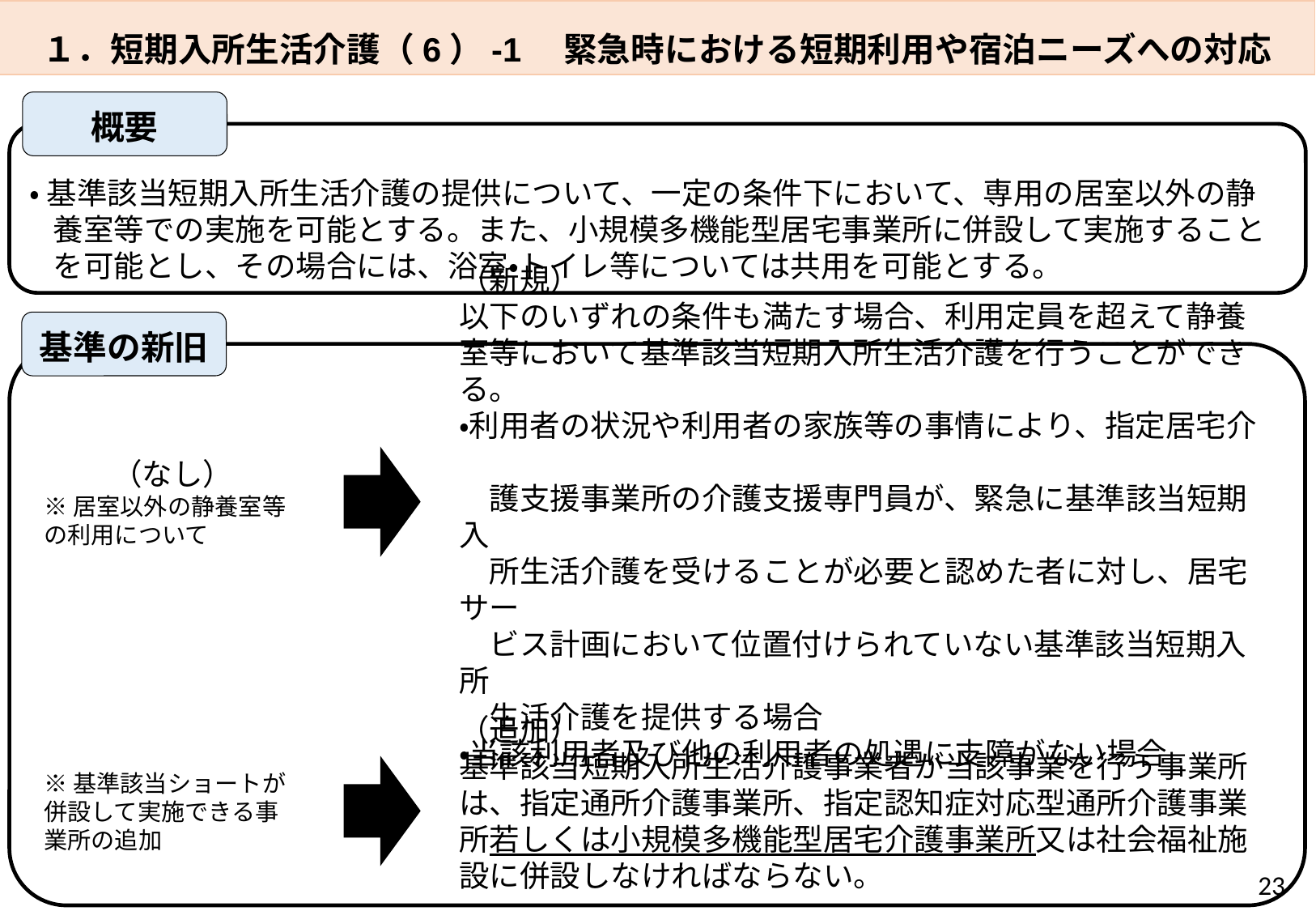

１．短期入所生活介護（6）-1　緊急時における短期利用や宿泊ニーズへの対応
概要

・ 基準該当短期入所生活介護の提供について、一定の条件下において、専用の居室以外の静養室等での実施を可能とする。また、小規模多機能型居宅事業所に併設して実施することを可能とし、その場合には、浴室・トイレ等については共用を可能とする。
基準の新旧
（なし）
※居室以外の静養室等の利用について

（新規）
以下のいずれの条件も満たす場合、利用定員を超えて静養室等において基準該当短期入所生活介護を行うことができる。
・利用者の状況や利用者の家族等の事情により、指定居宅介
　護支援事業所の介護支援専門員が、緊急に基準該当短期入
　所生活介護を受けることが必要と認めた者に対し、居宅サー
　ビス計画において位置付けられていない基準該当短期入所
　生活介護を提供する場合
・当該利用者及び他の利用者の処遇に支障がない場合

（追加）
基準該当短期入所生活介護事業者が当該事業を行う事業所は、指定通所介護事業所、指定認知症対応型通所介護事業所若しくは小規模多機能型居宅介護事業所又は社会福祉施設に併設しなければならない。
※基準該当ショートが併設して実施できる事業所の追加

23